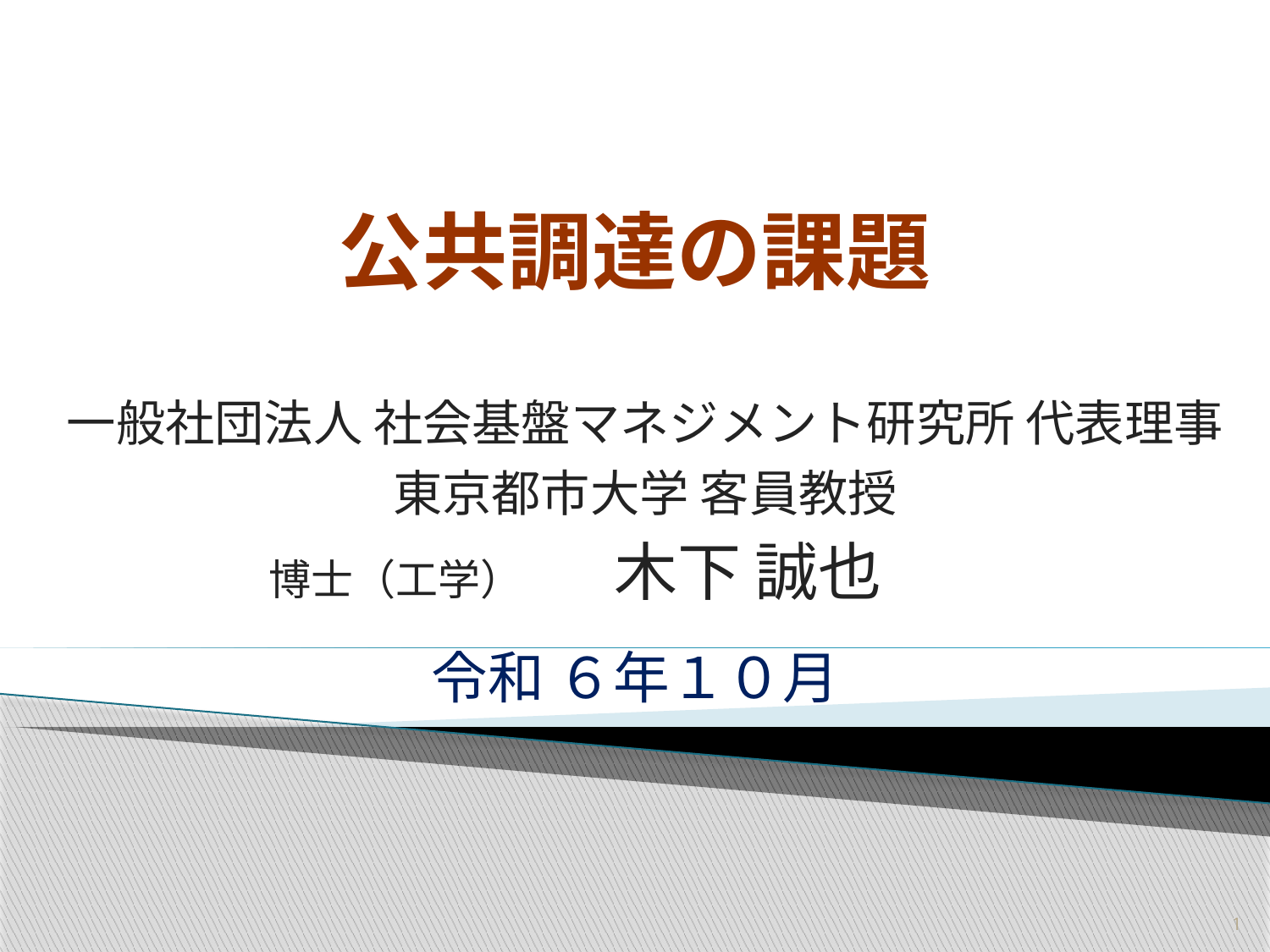

# 公共調達の課題
一般社団法人 社会基盤マネジメント研究所 代表理事
東京都市大学 客員教授
博士（工学）　　木下 誠也
令和 ６年１０月
1